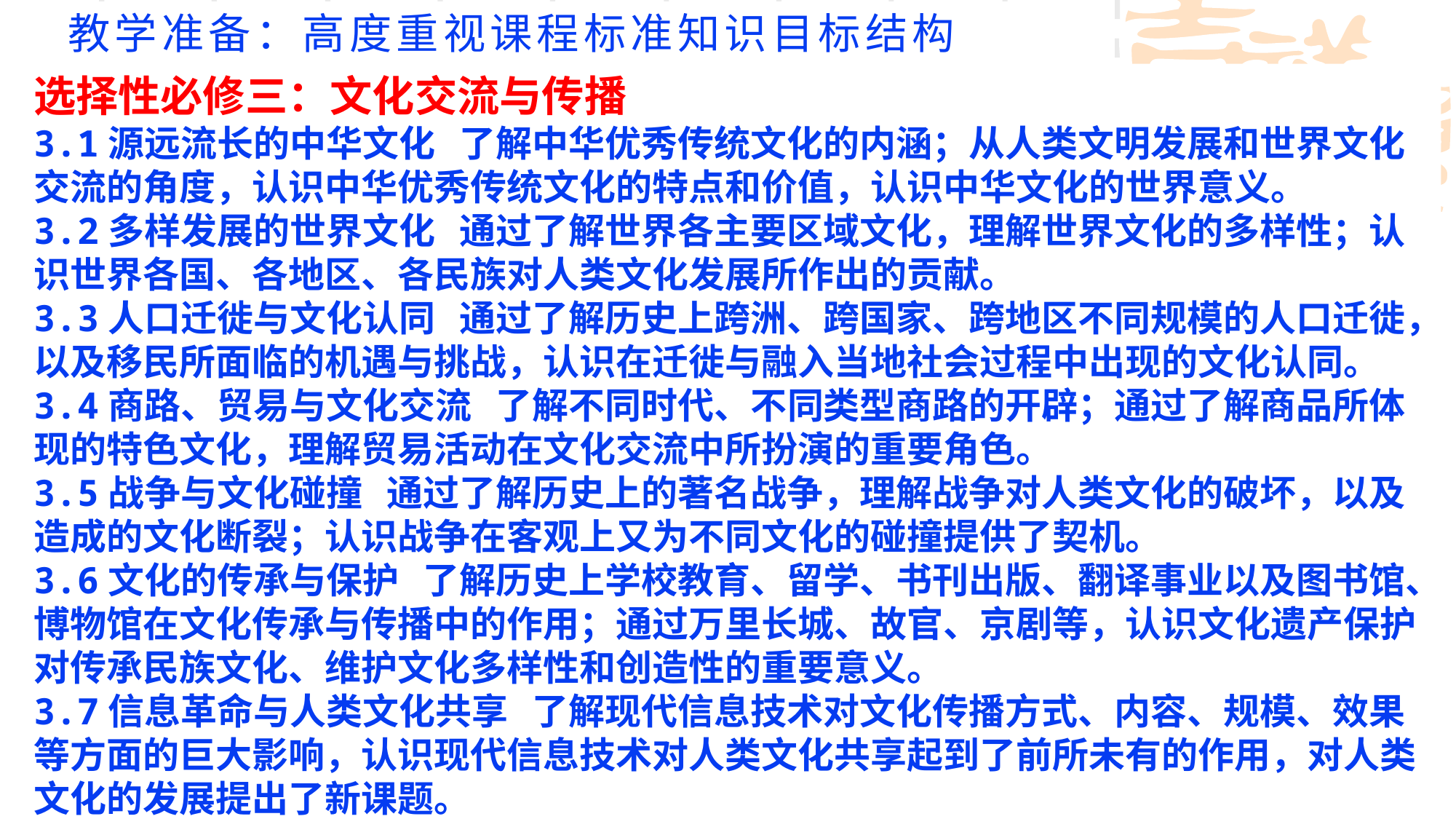

教学准备：高度重视课程标准知识目标结构

选择性必修三：文化交流与传播
3.1源远流长的中华文化   了解中华优秀传统文化的内涵；从人类文明发展和世界文化交流的角度，认识中华优秀传统文化的特点和价值，认识中华文化的世界意义。
3.2多样发展的世界文化   通过了解世界各主要区域文化，理解世界文化的多样性；认识世界各国、各地区、各民族对人类文化发展所作出的贡献。
3.3人口迁徙与文化认同   通过了解历史上跨洲、跨国家、跨地区不同规模的人口迁徙，以及移民所面临的机遇与挑战，认识在迁徙与融入当地社会过程中出现的文化认同。
3.4商路、贸易与文化交流   了解不同时代、不同类型商路的开辟；通过了解商品所体现的特色文化，理解贸易活动在文化交流中所扮演的重要角色。
3.5战争与文化碰撞   通过了解历史上的著名战争，理解战争对人类文化的破坏，以及造成的文化断裂；认识战争在客观上又为不同文化的碰撞提供了契机。
3.6文化的传承与保护   了解历史上学校教育、留学、书刊出版、翻译事业以及图书馆、博物馆在文化传承与传播中的作用；通过万里长城、故官、京剧等，认识文化遗产保护对传承民族文化、维护文化多样性和创造性的重要意义。
3.7信息革命与人类文化共享   了解现代信息技术对文化传播方式、内容、规模、效果等方面的巨大影响，认识现代信息技术对人类文化共享起到了前所未有的作用，对人类文化的发展提出了新课题。